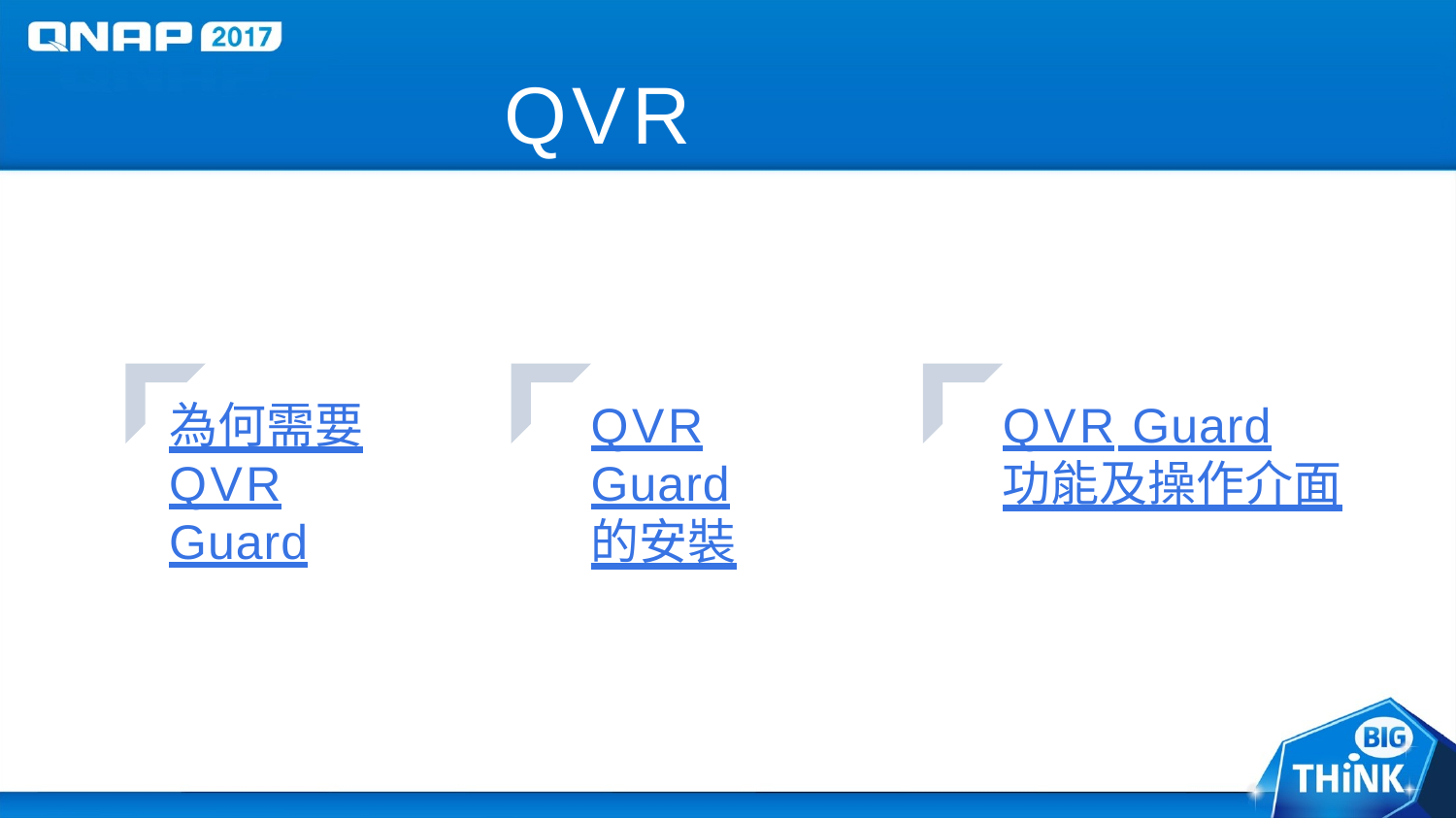

# QVR Guard

為何需要
QVR Guard
QVR Guard
的安裝
QVR Guard
功能及操作介面